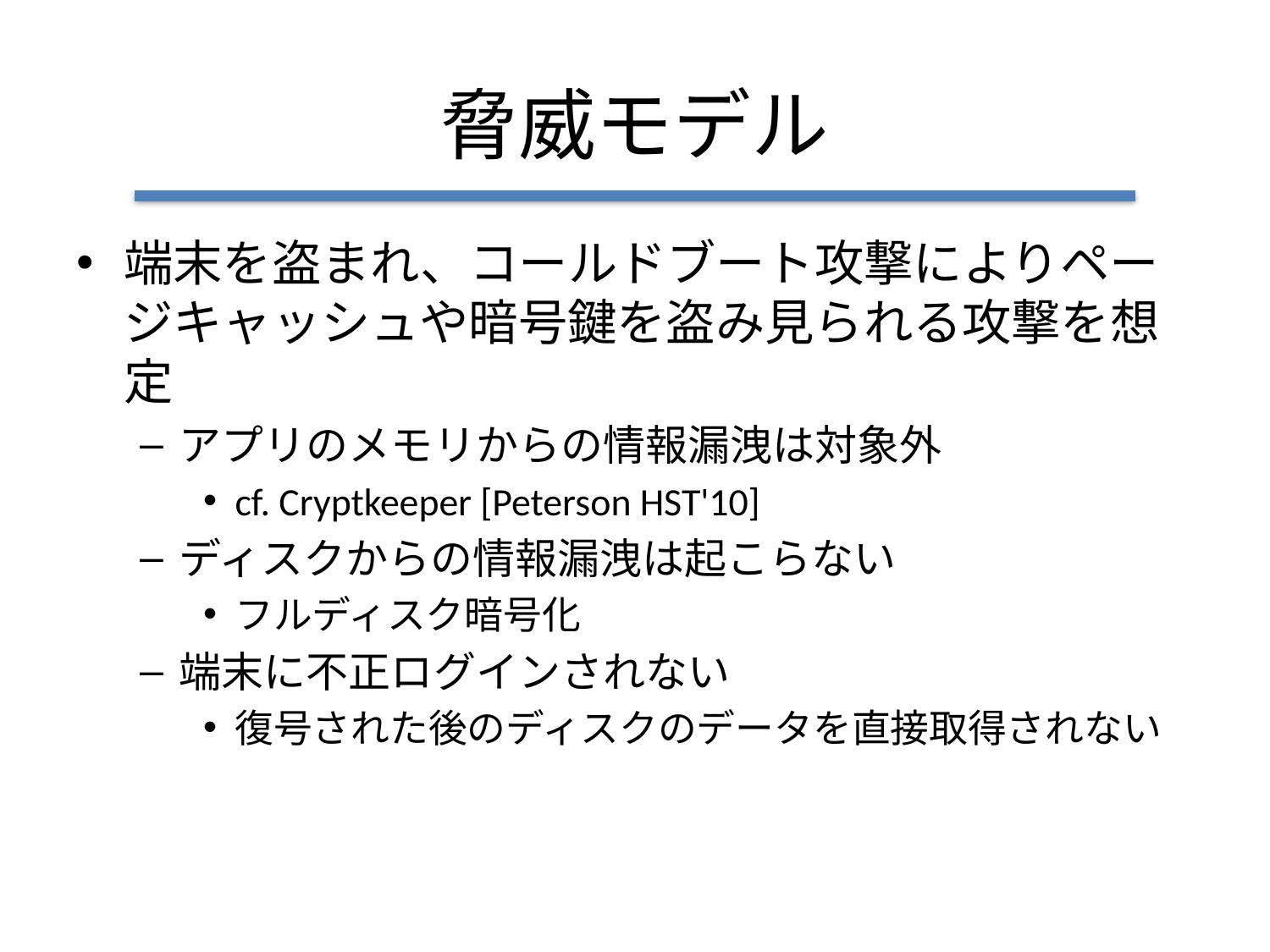

# 脅威モデル
端末を盗まれ、コールドブート攻撃によりページキャッシュや暗号鍵を盗み見られる攻撃を想定
アプリのメモリからの情報漏洩は対象外
cf. Cryptkeeper [Peterson HST'10]
ディスクからの情報漏洩は起こらない
フルディスク暗号化
端末に不正ログインされない
復号された後のディスクのデータを直接取得されない